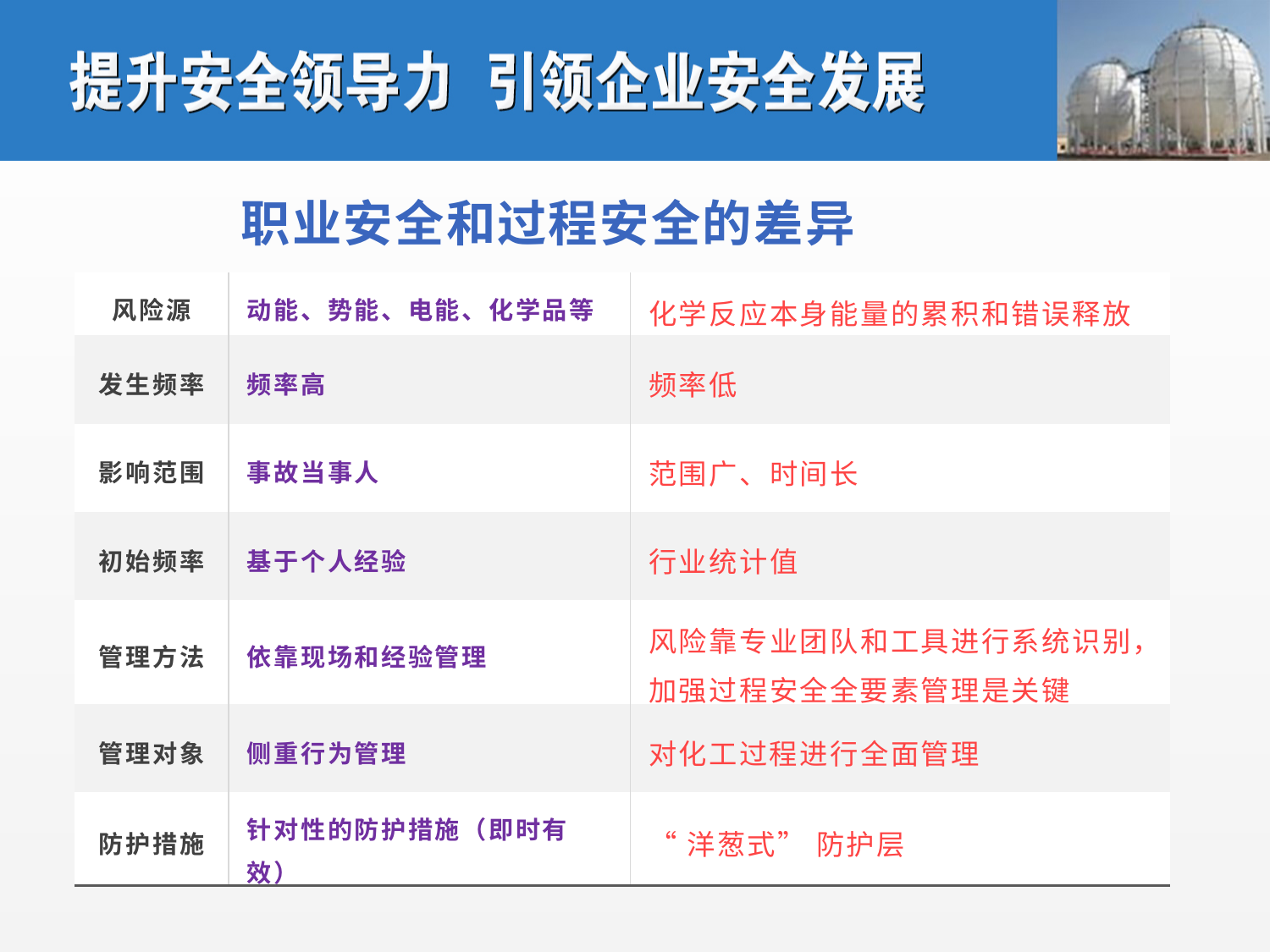

职业安全和过程安全的差异
| 风险源 | 动能、势能、电能、化学品等 | 化学反应本身能量的累积和错误释放 |
| --- | --- | --- |
| 发生频率 | 频率高 | 频率低 |
| 影响范围 | 事故当事人 | 范围广、时间长 |
| 初始频率 | 基于个人经验 | 行业统计值 |
| 管理方法 | 依靠现场和经验管理 | 风险靠专业团队和工具进行系统识别，加强过程安全全要素管理是关键 |
| 管理对象 | 侧重行为管理 | 对化工过程进行全面管理 |
| 防护措施 | 针对性的防护措施（即时有效） | “洋葱式” 防护层 |